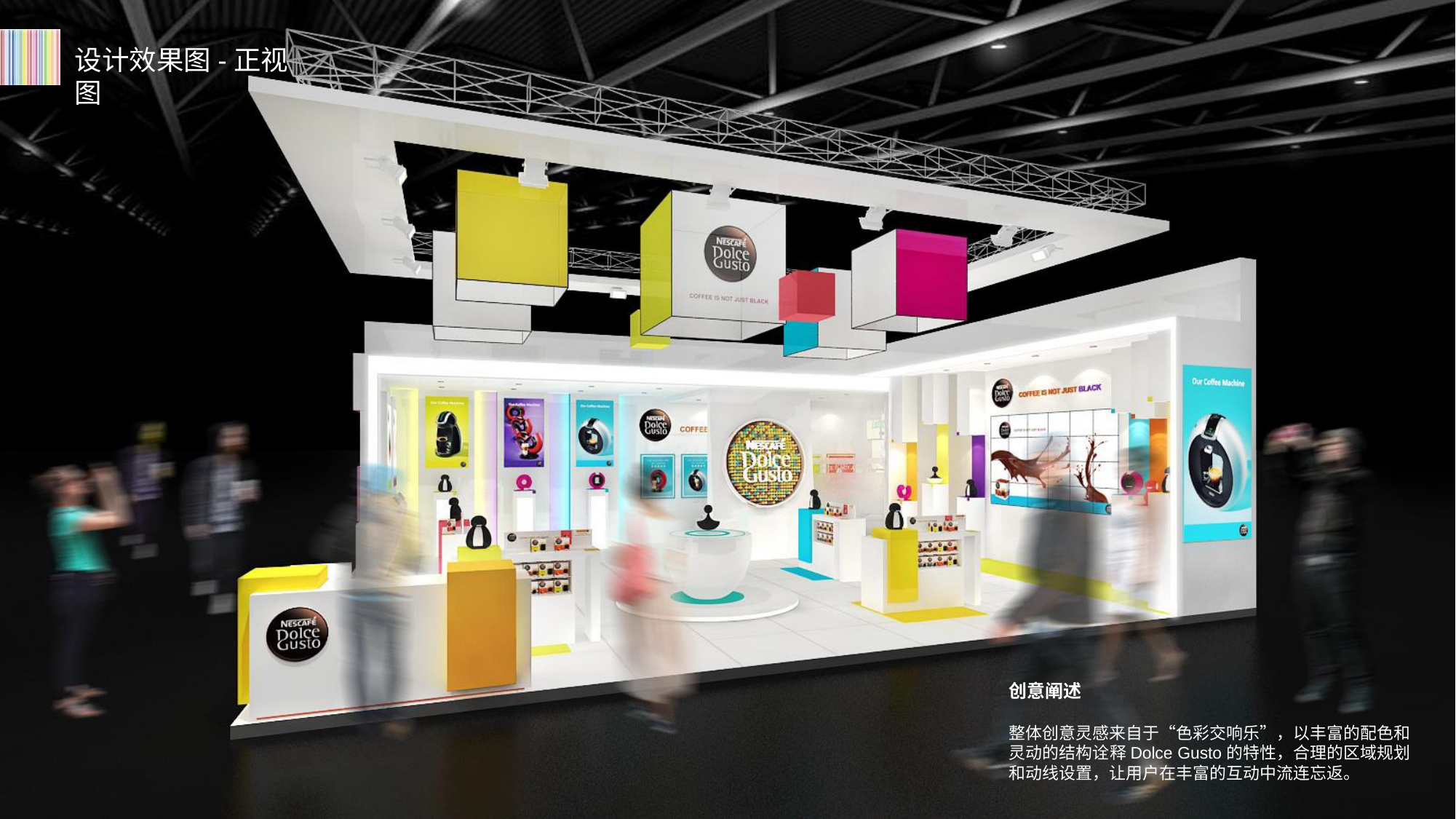

# 设计效果图-正视图
创意阐述
整体创意灵感来自于“色彩交响乐”，以丰富的配色和 灵动的结构诠释Dolce Gusto的特性，合理的区域规划 和动线设置，让用户在丰富的互动中流连忘返。